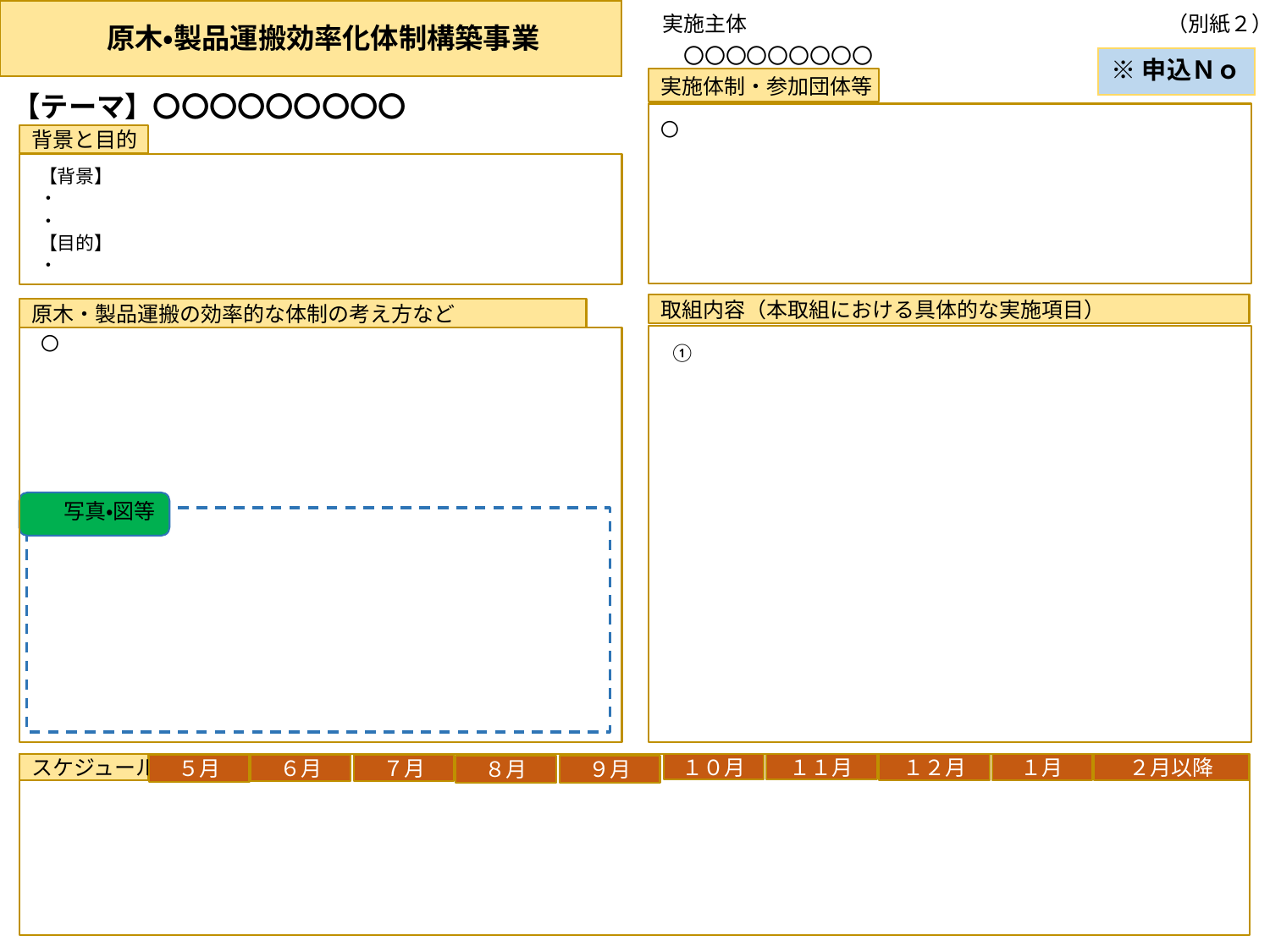

原木・製品運搬効率化体制構築事業
（別紙２）
実施主体
　〇〇〇〇〇〇〇〇〇
※申込Ｎｏ
【テーマ】〇〇〇〇〇〇〇〇〇
実施体制・参加団体等

〇

背景と目的

【背景】
・
・
【目的】
・
取組内容（本取組における具体的な実施項目）
原木・製品運搬の効率的な体制の考え方など

〇

①
写真・図等

スケジュール

１２月
１月
２月以降
１０月
１１月
６月
７月
５月
８月
９月